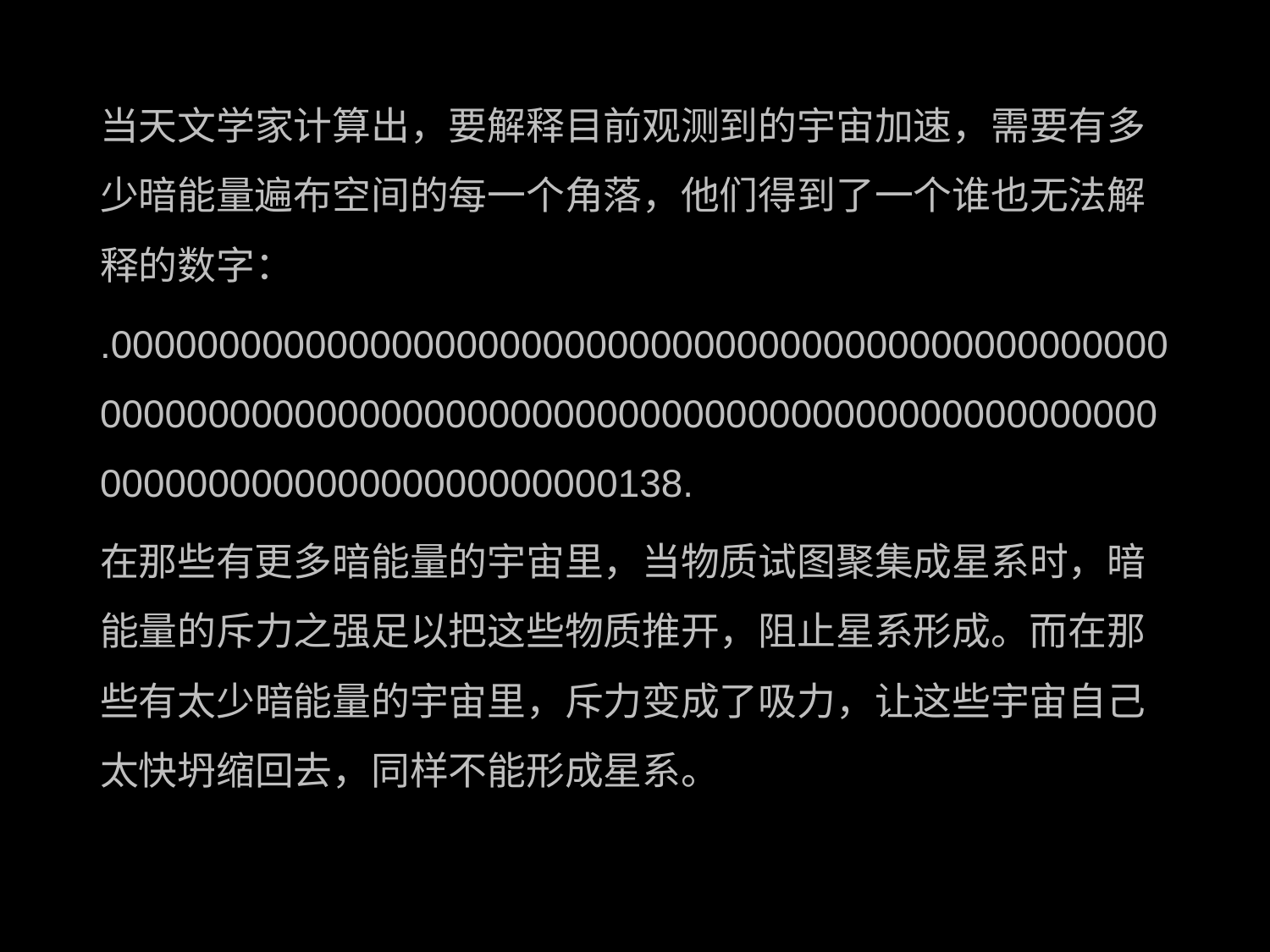

当天文学家计算出，要解释目前观测到的宇宙加速，需要有多少暗能量遍布空间的每一个角落，他们得到了一个谁也无法解释的数字：
.00000000000000000000000000000000000000000000000000000000000000000000000000000000000000000000000000000000000000000000000000138.
在那些有更多暗能量的宇宙里，当物质试图聚集成星系时，暗能量的斥力之强足以把这些物质推开，阻止星系形成。而在那些有太少暗能量的宇宙里，斥力变成了吸力，让这些宇宙自己太快坍缩回去，同样不能形成星系。